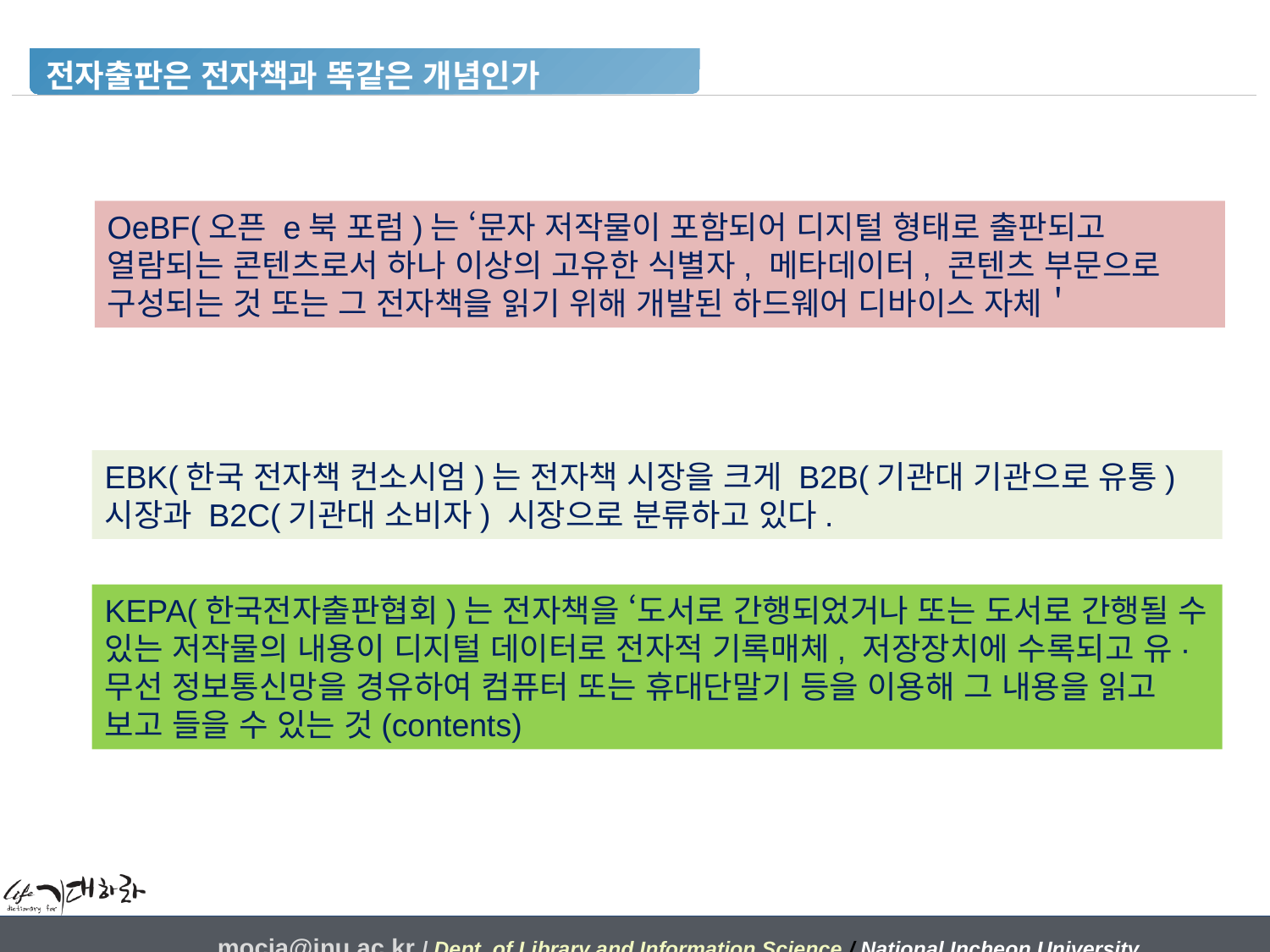

전자출판은 전자책과 똑같은 개념인가

OeBF(오픈 e북 포럼)는 ‘문자 저작물이 포함되어 디지털 형태로 출판되고 열람되는 콘텐츠로서 하나 이상의 고유한 식별자, 메타데이터, 콘텐츠 부문으로 구성되는 것 또는 그 전자책을 읽기 위해 개발된 하드웨어 디바이스 자체＇
EBK(한국 전자책 컨소시엄)는 전자책 시장을 크게 B2B(기관대 기관으로 유통) 시장과 B2C(기관대 소비자) 시장으로 분류하고 있다.
KEPA(한국전자출판협회)는 전자책을 ‘도서로 간행되었거나 또는 도서로 간행될 수 있는 저작물의 내용이 디지털 데이터로 전자적 기록매체, 저장장치에 수록되고 유·무선 정보통신망을 경유하여 컴퓨터 또는 휴대단말기 등을 이용해 그 내용을 읽고 보고 들을 수 있는 것(contents)

mocja@inu.ac.kr / Dept. of Library and Information Science / National Incheon University